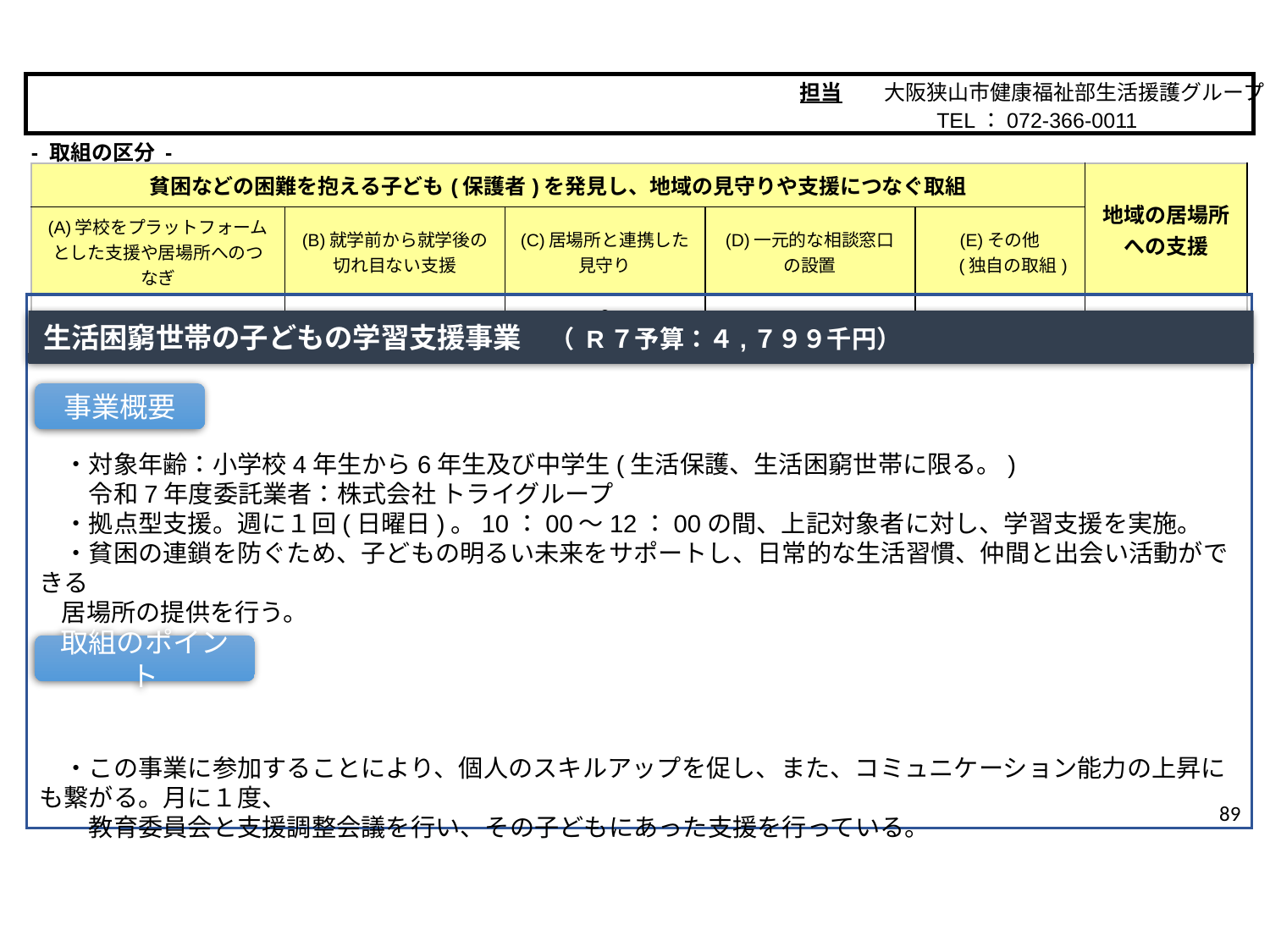

担当　　大阪狭山市健康福祉部生活援護グループ
　　　　　　 TEL：072-366-0011

大阪狭山市
- 取組の区分 -
| 貧困などの困難を抱える子ども(保護者)を発見し、地域の見守りや支援につなぐ取組 |  |  |  |  | 地域の居場所 への支援 |
| --- | --- | --- | --- | --- | --- |
| (A)学校をプラットフォームとした支援や居場所へのつなぎ | (B)就学前から就学後の 切れ目ない支援 | (C)居場所と連携した 見守り | (D)一元的な相談窓口 の設置 | (E)その他 　 (独自の取組) |  |
|  |  | ○ |  |  |  |

　・対象年齢：小学校4年生から6年生及び中学生(生活保護、生活困窮世帯に限る。)
　　令和7年度委託業者：株式会社 トライグループ
　・拠点型支援。週に１回(日曜日)。10：00～12：00の間、上記対象者に対し、学習支援を実施。
　・貧困の連鎖を防ぐため、子どもの明るい未来をサポートし、日常的な生活習慣、仲間と出会い活動ができる
   居場所の提供を行う。

　・この事業に参加することにより、個人のスキルアップを促し、また、コミュニケーション能力の上昇にも繋がる。月に１度、
　　教育委員会と支援調整会議を行い、その子どもにあった支援を行っている。

生活困窮世帯の子どもの学習支援事業　（ R７予算：４,７９９千円）
事業概要
取組のポイント
89